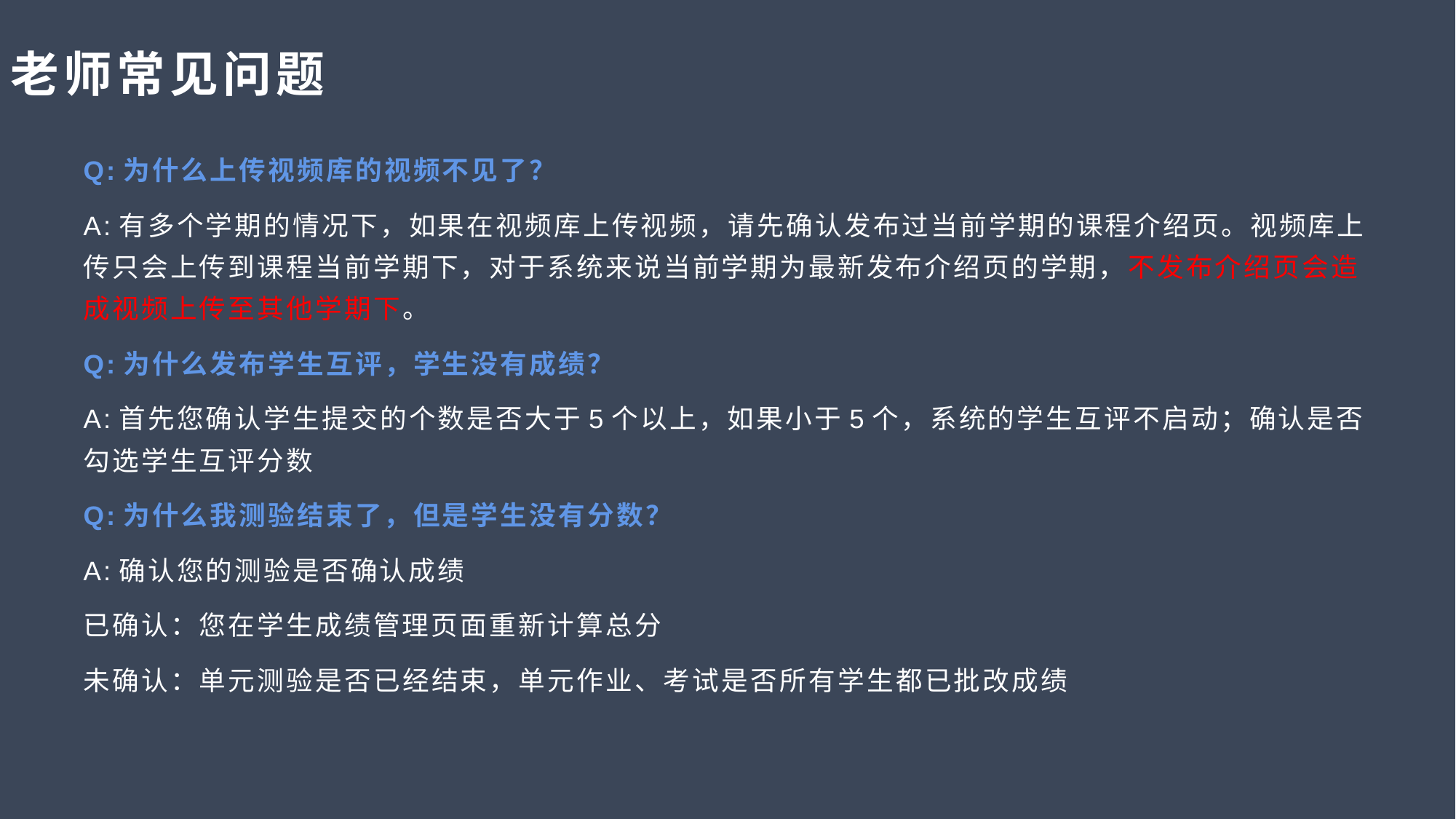

# 老师常见问题
Q:为什么上传视频库的视频不见了？
A:有多个学期的情况下，如果在视频库上传视频，请先确认发布过当前学期的课程介绍页。视频库上传只会上传到课程当前学期下，对于系统来说当前学期为最新发布介绍页的学期，不发布介绍页会造成视频上传至其他学期下。
Q:为什么发布学生互评，学生没有成绩？
A:首先您确认学生提交的个数是否大于5个以上，如果小于5个，系统的学生互评不启动；确认是否勾选学生互评分数
Q:为什么我测验结束了，但是学生没有分数？
A:确认您的测验是否确认成绩
已确认：您在学生成绩管理页面重新计算总分
未确认：单元测验是否已经结束，单元作业、考试是否所有学生都已批改成绩